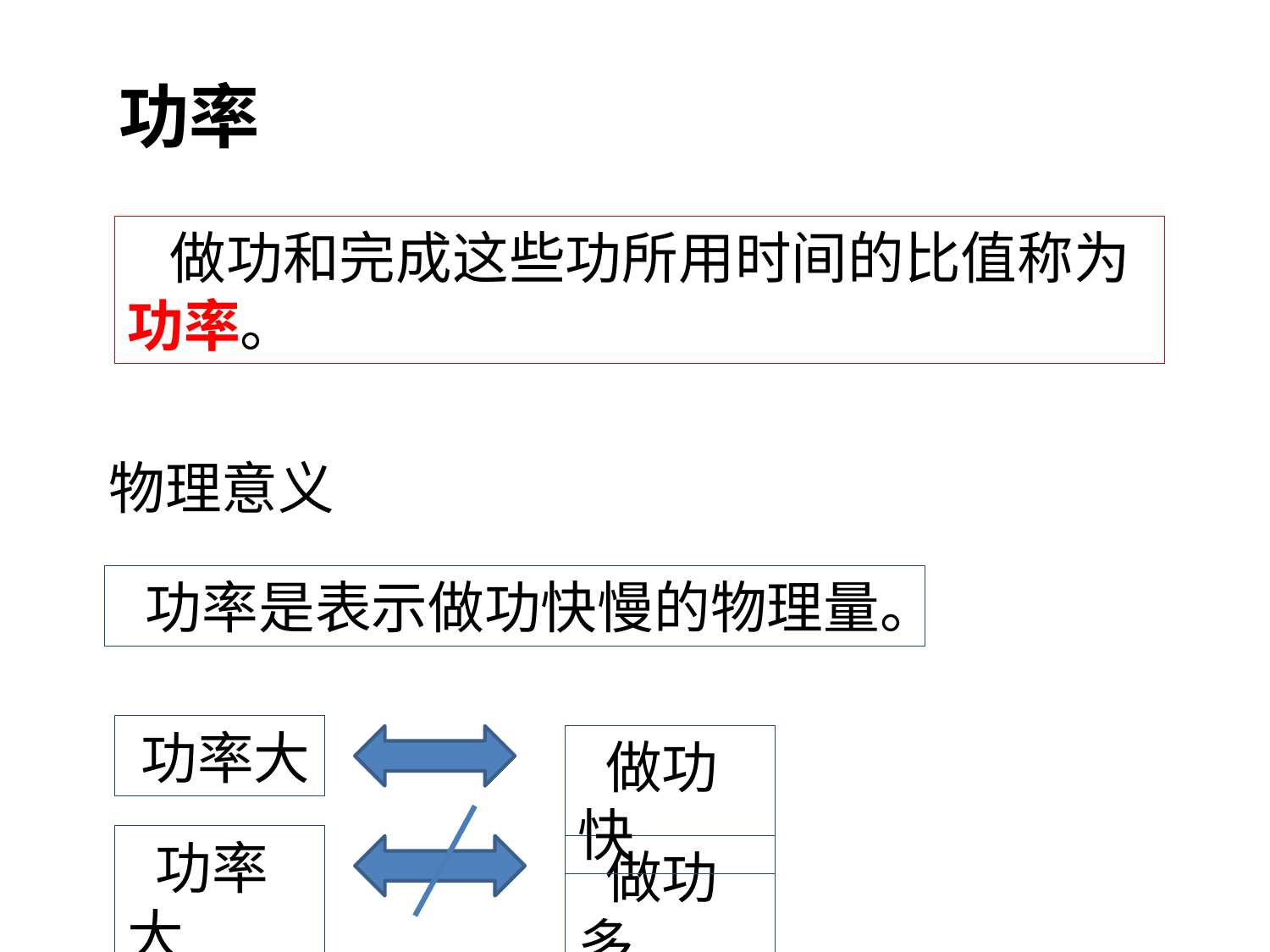

功率
﻿ ﻿ ﻿做功和完成这些功所用时间的比值称为功率。
物理意义
﻿ ﻿功率是表示做功快慢的物理量。
﻿功率大

﻿ ﻿做功快
﻿ ﻿功率大

﻿ 做功多